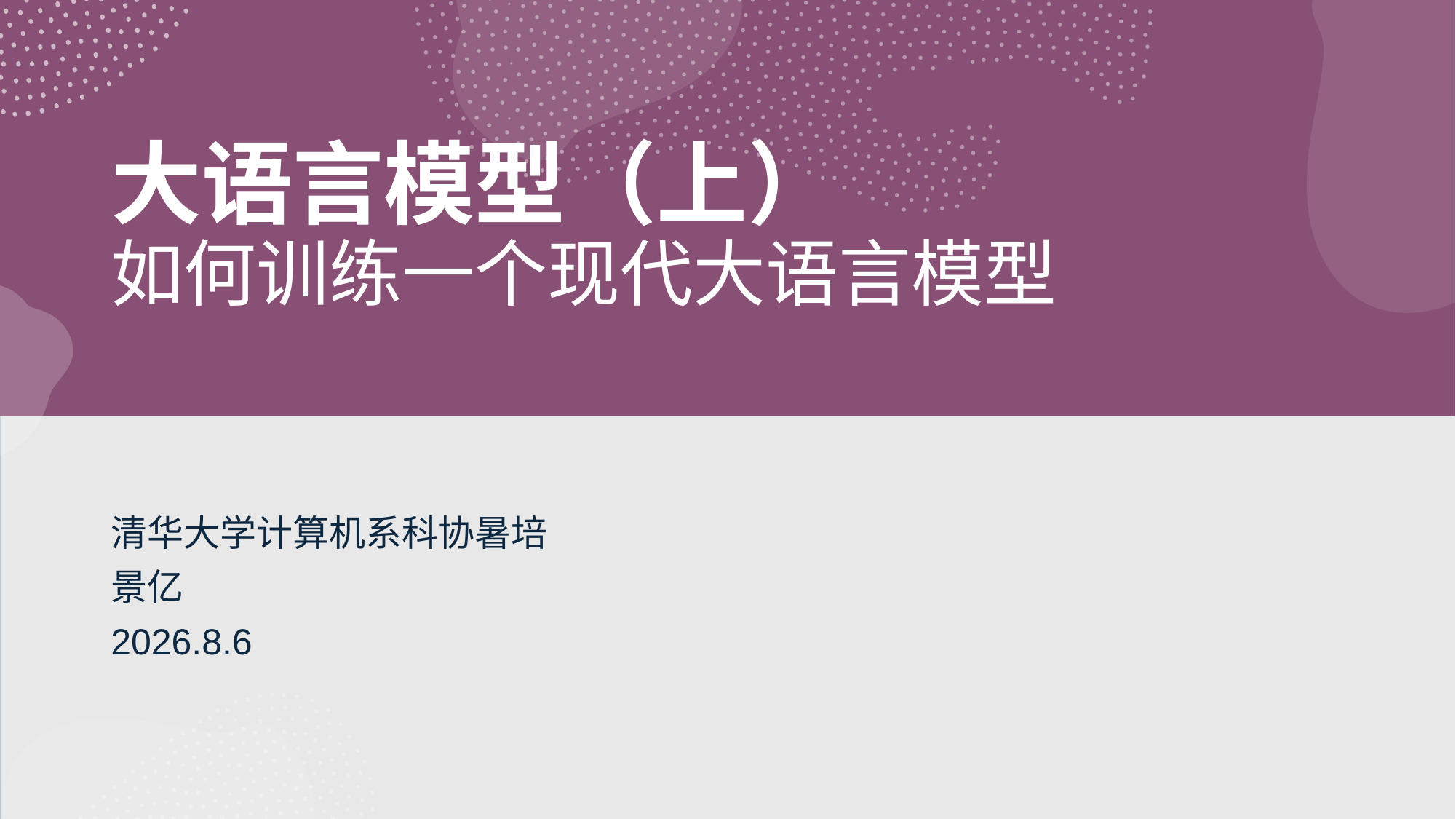

# 大语言模型（上） 如何训练一个现代大语言模型

清华大学计算机系科协暑培
景亿
2026.8.6